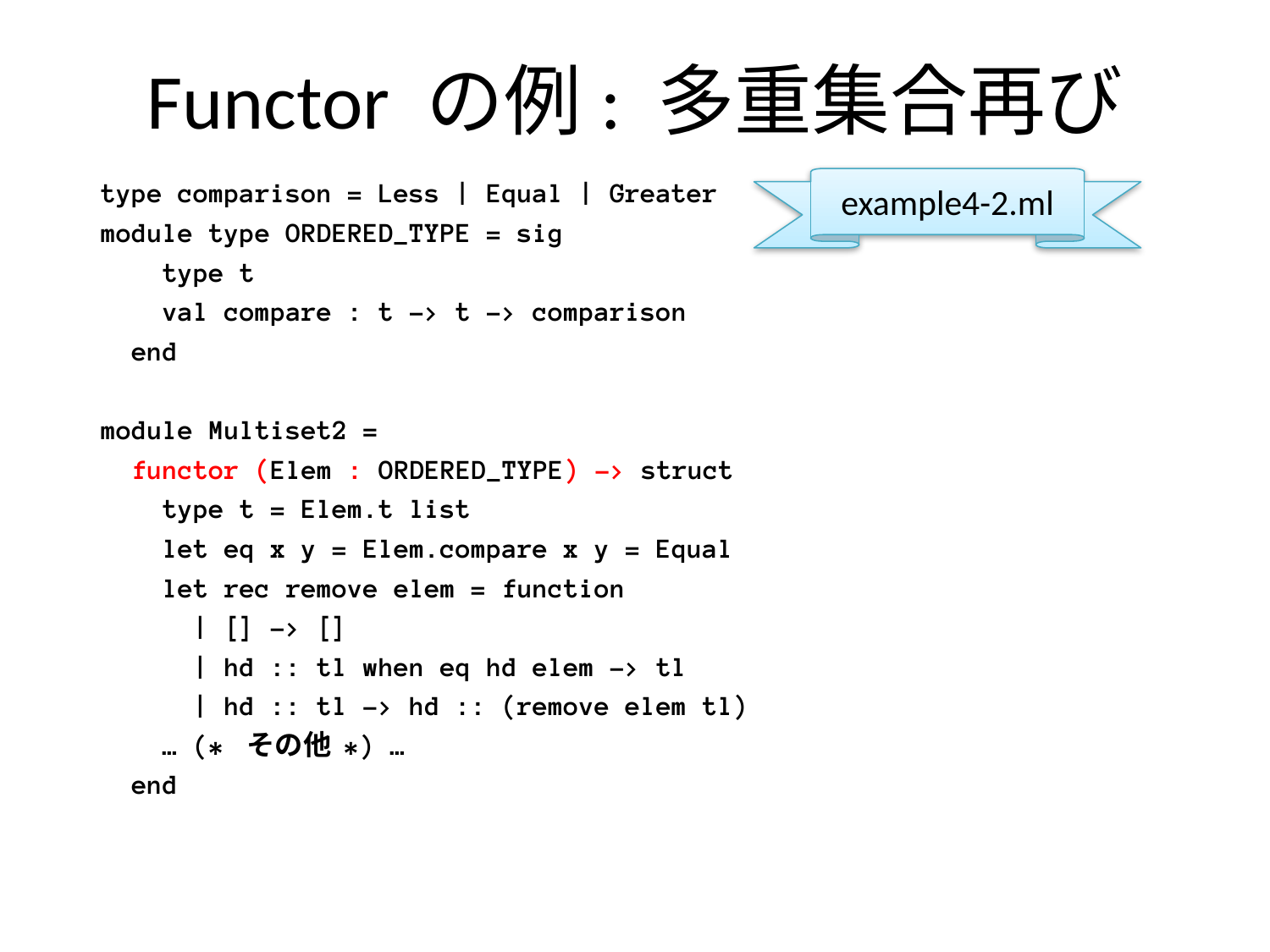

# Functor の例: 多重集合再び
type comparison = Less | Equal | Greater
module type ORDERED_TYPE = sig
    type t
    val compare : t -> t -> comparison
  end

module Multiset2 =
  functor (Elem : ORDERED_TYPE) -> struct
    type t = Elem.t list
    let eq x y = Elem.compare x y = Equal
    let rec remove elem = function
      | [] -> []
      | hd :: tl when eq hd elem -> tl
      | hd :: tl -> hd :: (remove elem tl)
    … (* その他 *) …
  end
example4-2.ml